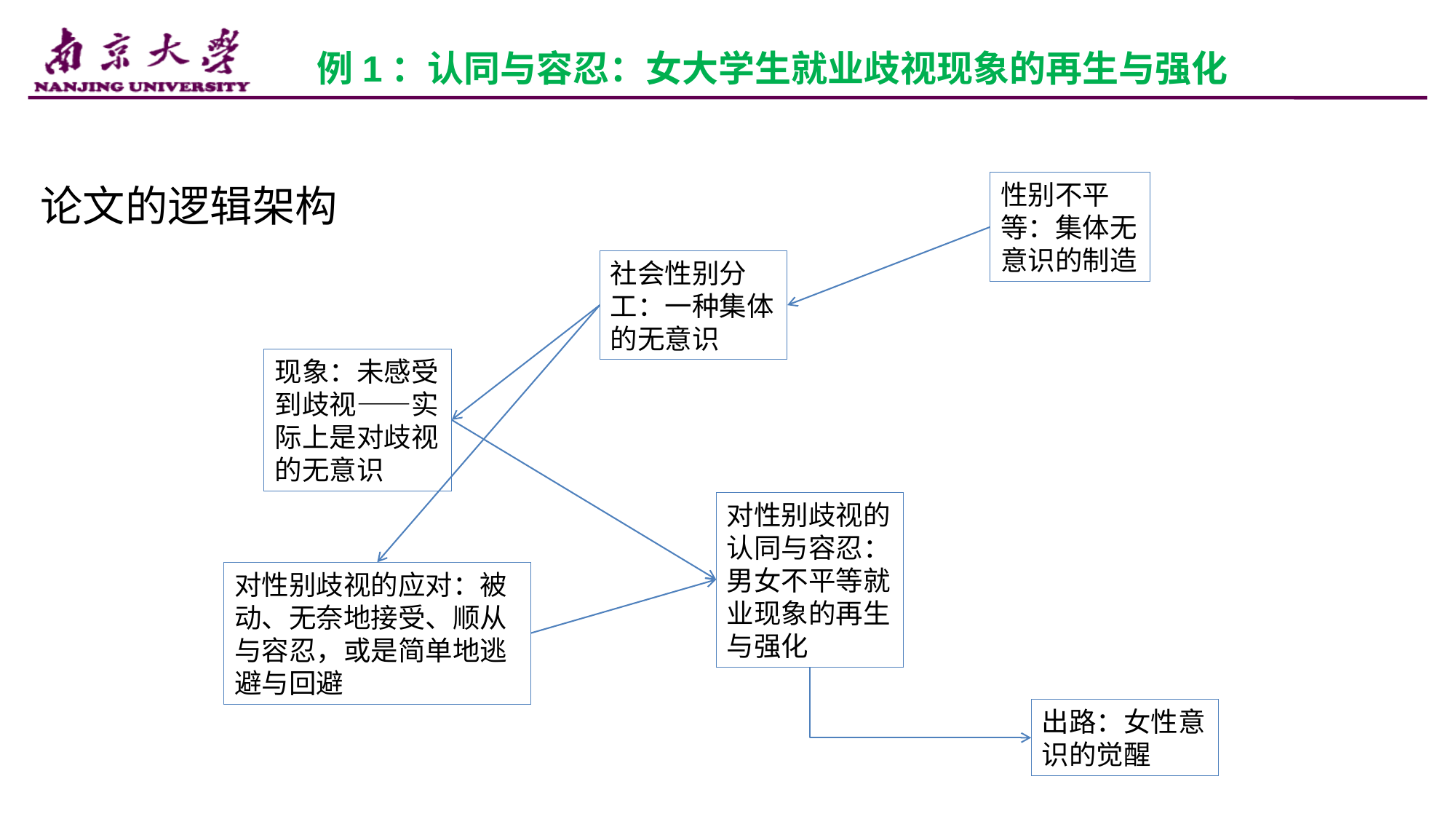

例1：认同与容忍：女大学生就业歧视现象的再生与强化
性别不平等：集体无意识的制造
论文的逻辑架构
社会性别分工：一种集体的无意识
现象：未感受到歧视——实际上是对歧视的无意识
对性别歧视的认同与容忍：男女不平等就业现象的再生与强化
对性别歧视的应对：被动、无奈地接受、顺从与容忍，或是简单地逃避与回避
出路：女性意识的觉醒